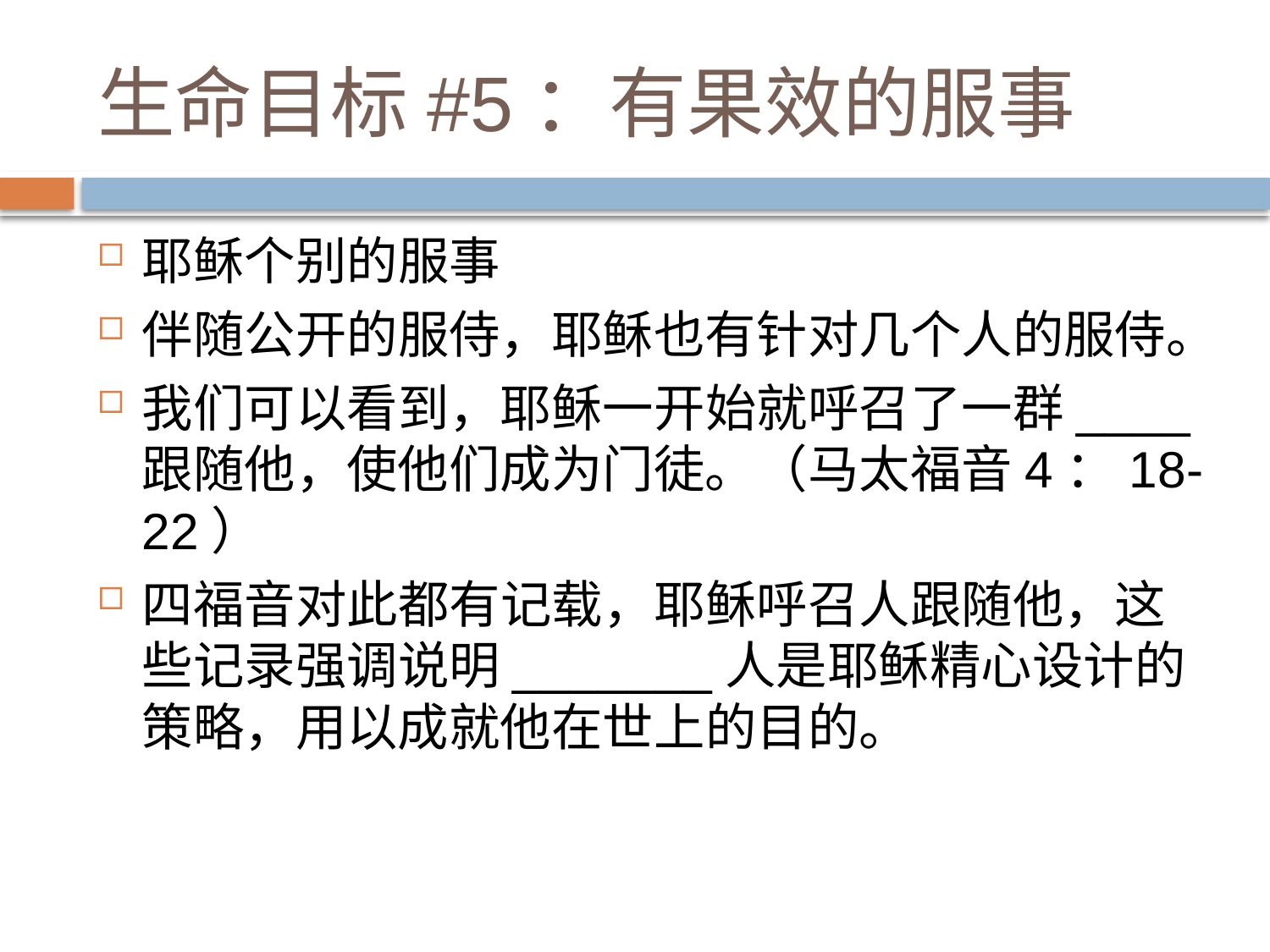

# 生命目标#5：有果效的服事
耶稣个别的服事
伴随公开的服侍，耶稣也有针对几个人的服侍。
我们可以看到，耶稣一开始就呼召了一群____跟随他，使他们成为门徒。（马太福音4：18-22）
四福音对此都有记载，耶稣呼召人跟随他，这些记录强调说明_______人是耶稣精心设计的策略，用以成就他在世上的目的。